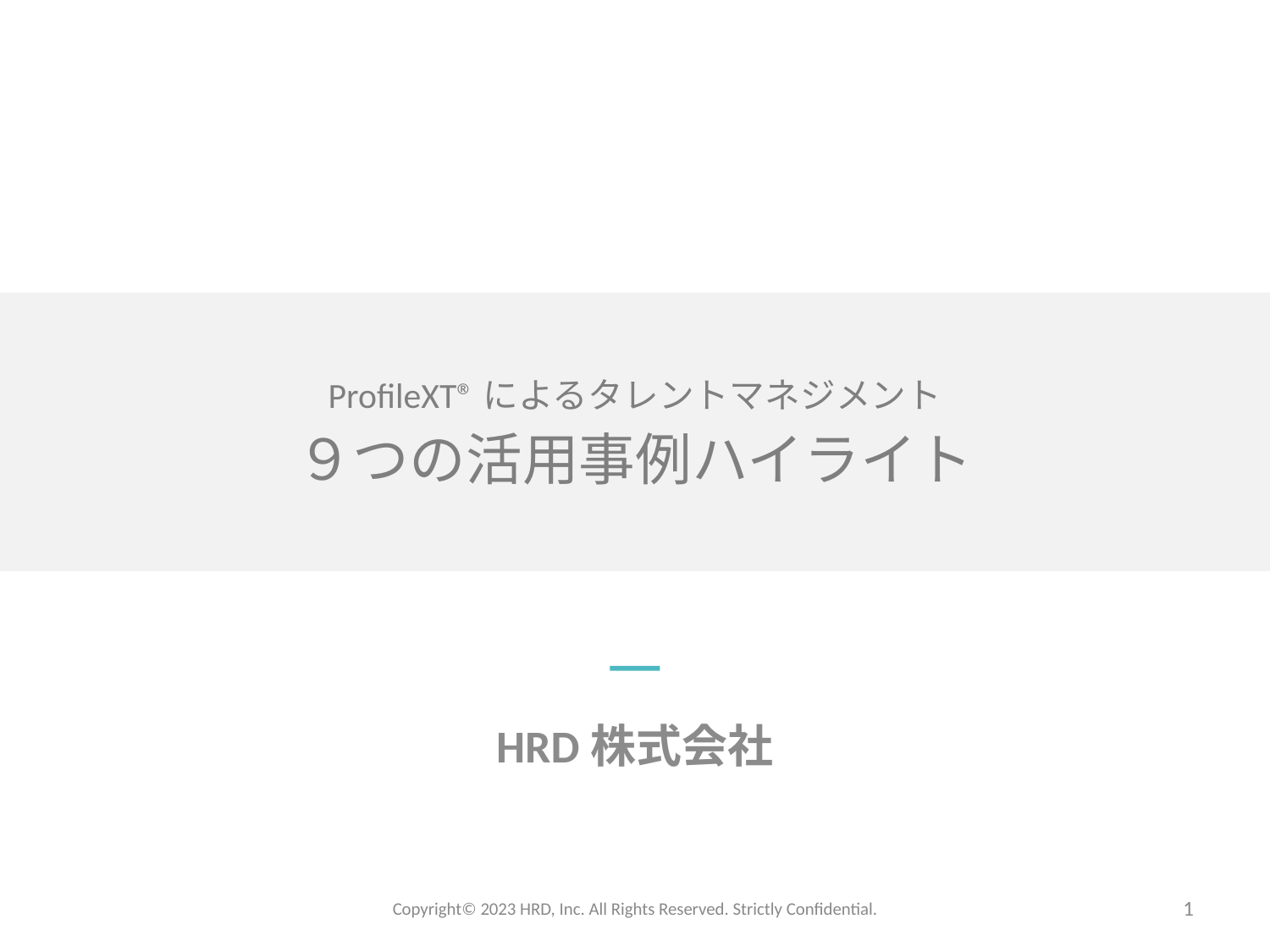

# ProfileXT®によるタレントマネジメント ９つの活用事例ハイライト

HRD株式会社

Copyright©️ 2023 HRD, Inc. All Rights Reserved. Strictly Confidential.
1